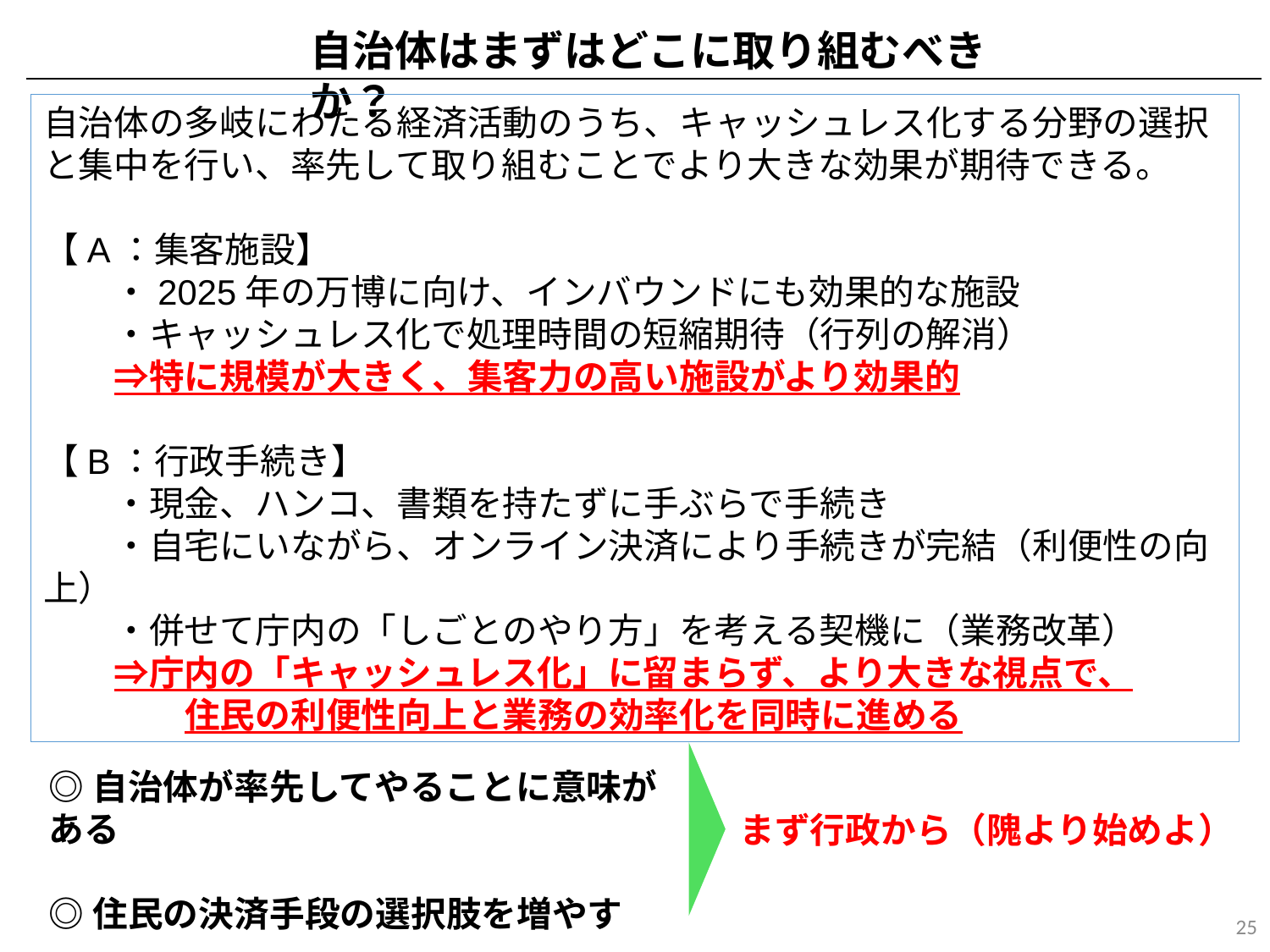

自治体はまずはどこに取り組むべきか？
自治体の多岐にわたる経済活動のうち、キャッシュレス化する分野の選択と集中を行い、率先して取り組むことでより大きな効果が期待できる。

【A：集客施設】
　　・2025年の万博に向け、インバウンドにも効果的な施設
　　・キャッシュレス化で処理時間の短縮期待（行列の解消）
　　⇒特に規模が大きく、集客力の高い施設がより効果的

【B：行政手続き】
　　・現金、ハンコ、書類を持たずに手ぶらで手続き
　　・自宅にいながら、オンライン決済により手続きが完結（利便性の向上）
　　・併せて庁内の「しごとのやり方」を考える契機に（業務改革）
　　⇒庁内の「キャッシュレス化」に留まらず、より大きな視点で、
　　　　住民の利便性向上と業務の効率化を同時に進める
◎自治体が率先してやることに意味がある
◎住民の決済手段の選択肢を増やす
まず行政から（隗より始めよ）

25